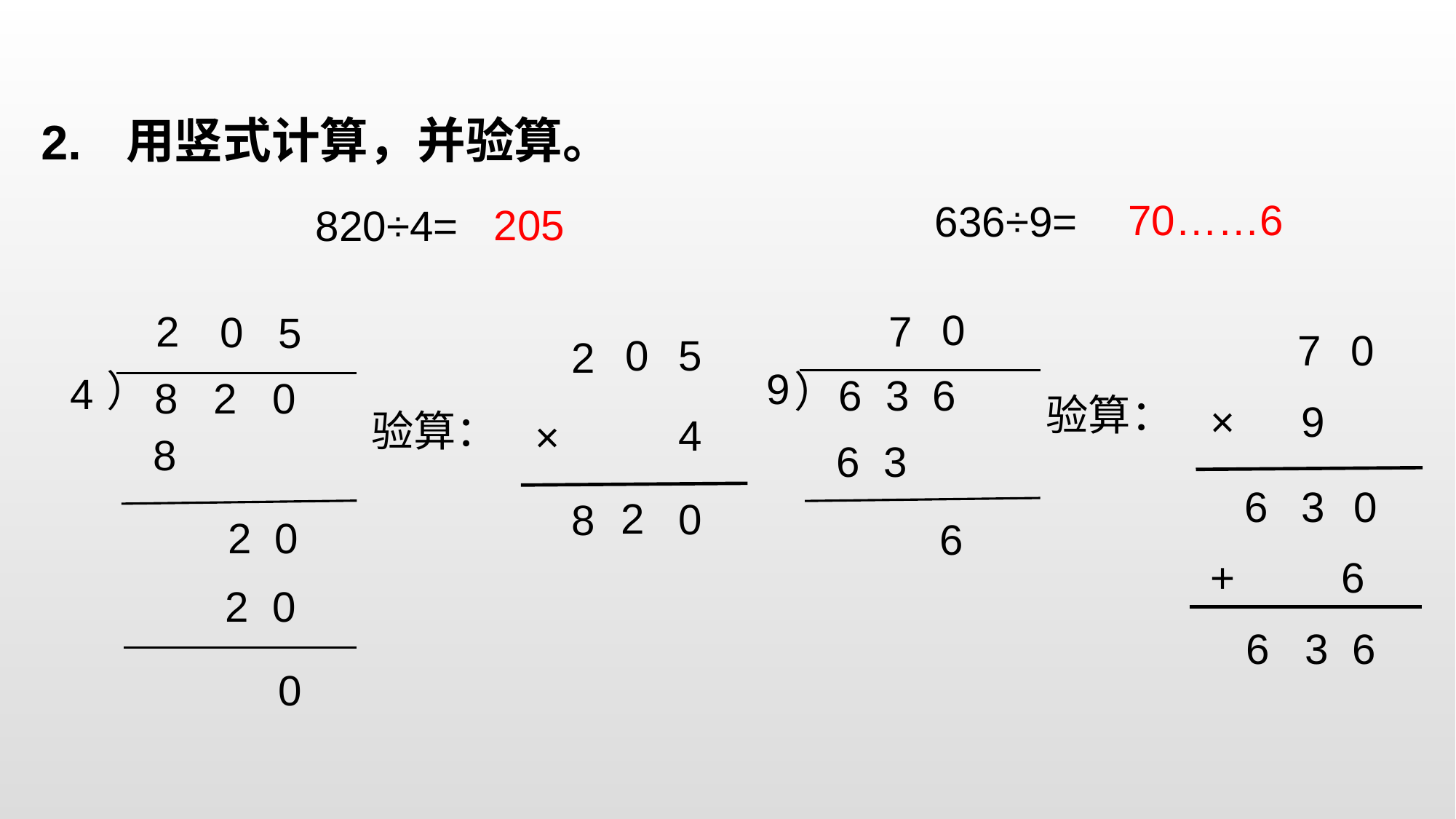

用竖式计算，并验算。
2.
70……6
636÷9=
205
820÷4=
0
9
）
6  3  6
6  3

7
6
2
5
）
4
8   2   0
8
2  0
2  0
0
0
7
0
×
9

验算：
6
3
0
+         6
 6   3  6
0
5
4
×

验算：
2
0
8
2